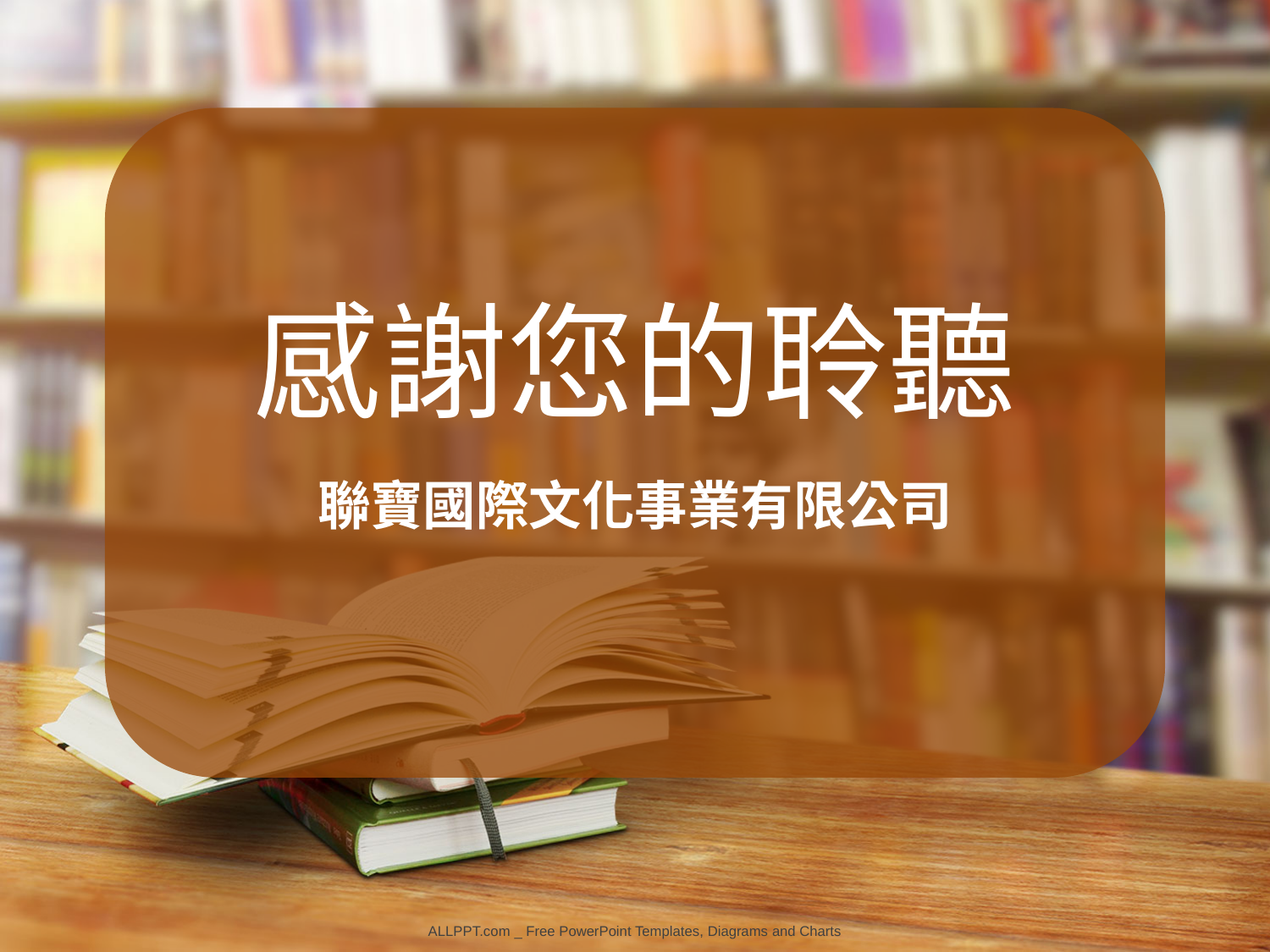

感謝您的聆聽
聯寶國際文化事業有限公司
ALLPPT.com _ Free PowerPoint Templates, Diagrams and Charts